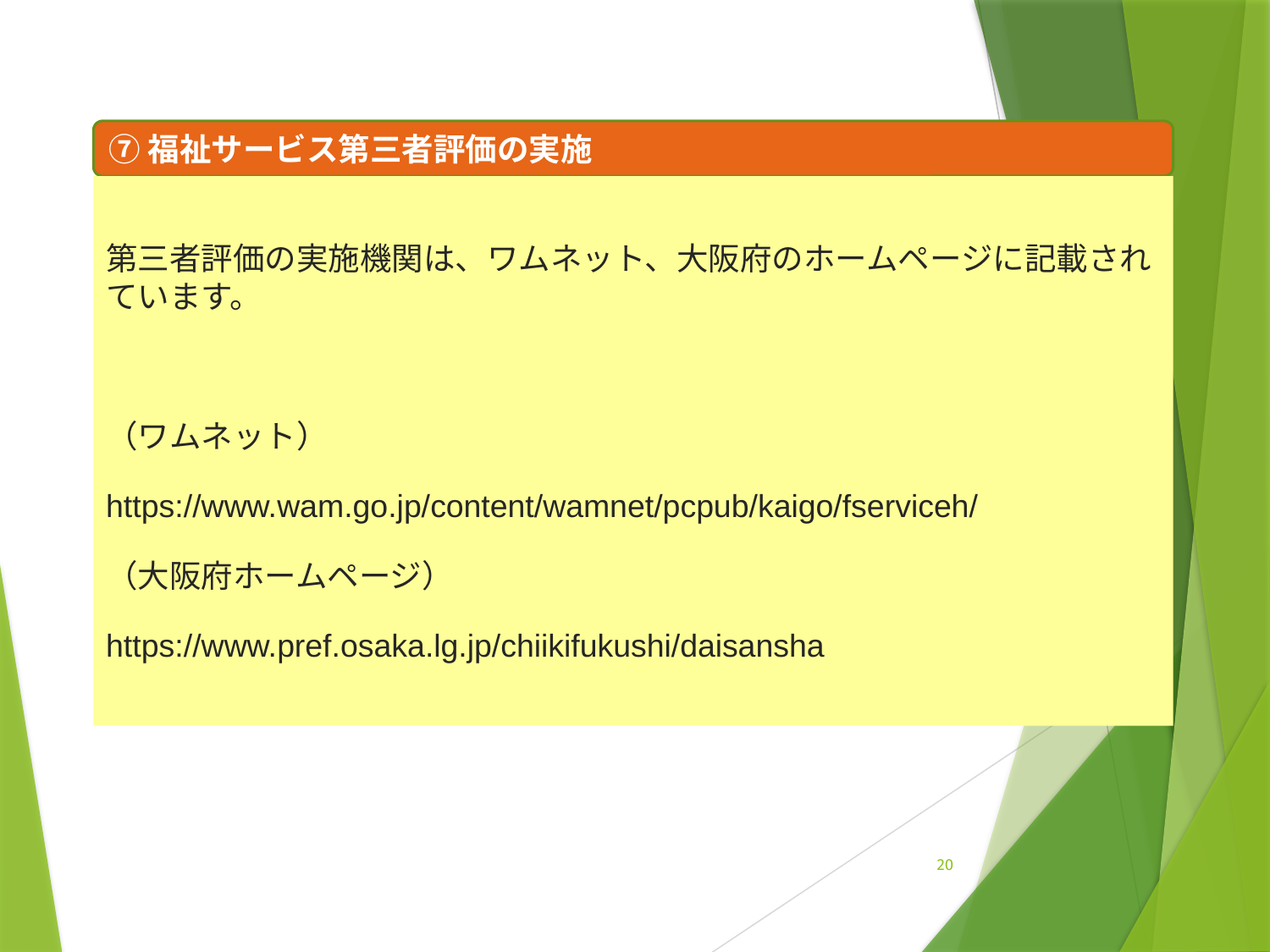

⑦福祉サービス第三者評価の実施
第三者評価の実施機関は、ワムネット、大阪府のホームページに記載されています。

（ワムネット）
https://www.wam.go.jp/content/wamnet/pcpub/kaigo/fserviceh/
（大阪府ホームページ）
https://www.pref.osaka.lg.jp/chiikifukushi/daisansha
協力医療機関との連携体制の構築
20